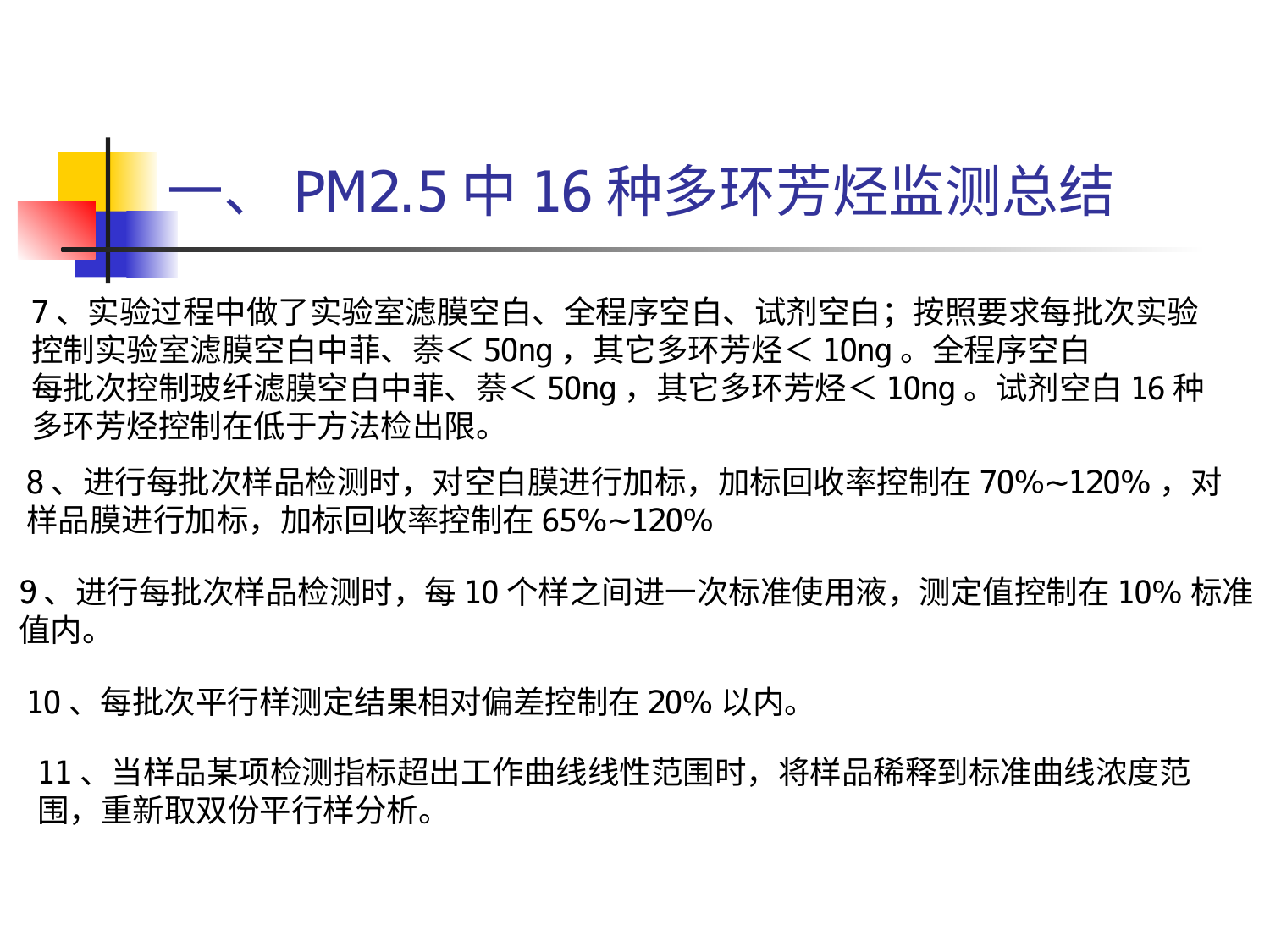

一、PM2.5中16种多环芳烃监测总结
7、实验过程中做了实验室滤膜空白、全程序空白、试剂空白；按照要求每批次实验
控制实验室滤膜空白中菲、萘＜50ng，其它多环芳烃＜10ng。全程序空白
每批次控制玻纤滤膜空白中菲、萘＜50ng，其它多环芳烃＜10ng。试剂空白16种
多环芳烃控制在低于方法检出限。

8、进行每批次样品检测时，对空白膜进行加标，加标回收率控制在70%~120%，对
样品膜进行加标，加标回收率控制在65%~120%
9、进行每批次样品检测时，每10个样之间进一次标准使用液，测定值控制在10%标准
值内。
10、每批次平行样测定结果相对偏差控制在20%以内。
11、当样品某项检测指标超出工作曲线线性范围时，将样品稀释到标准曲线浓度范围，重新取双份平行样分析。